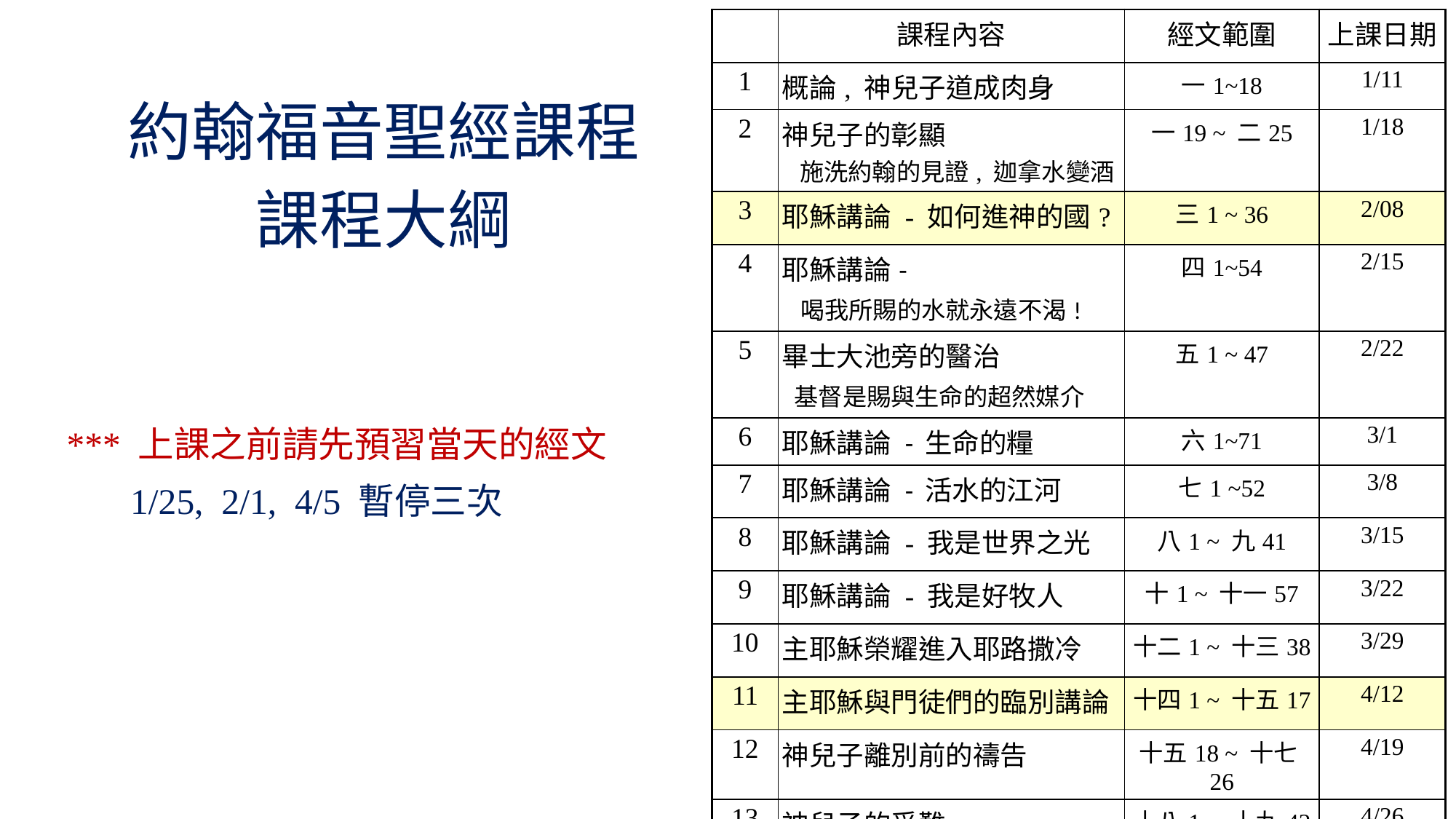

|  | 課程內容 | 經文範圍 | 上課日期 |
| --- | --- | --- | --- |
| 1 | 概論, 神兒子道成肉身 | 一1~18 | 1/11 |
| 2 | 神兒子的彰顯 施洗約翰的見證, 迦拿水變酒 | 一19 ~ 二25 | 1/18 |
| 3 | 耶穌講論 - 如何進神的國? | 三1 ~ 36 | 2/08 |
| 4 | 耶穌講論- 喝我所賜的水就永遠不渴! | 四1~54 | 2/15 |
| 5 | 畢士大池旁的醫治 基督是賜與生命的超然媒介 | 五1 ~ 47 | 2/22 |
| 6 | 耶穌講論 - 生命的糧 | 六1~71 | 3/1 |
| 7 | 耶穌講論 - 活水的江河 | 七1 ~52 | 3/8 |
| 8 | 耶穌講論 - 我是世界之光 | 八1 ~ 九41 | 3/15 |
| 9 | 耶穌講論 - 我是好牧人 | 十1 ~ 十一57 | 3/22 |
| 10 | 主耶穌榮耀進入耶路撒冷 | 十二1 ~ 十三38 | 3/29 |
| 11 | 主耶穌與門徒們的臨別講論 | 十四1 ~ 十五17 | 4/12 |
| 12 | 神兒子離別前的禱告 | 十五18 ~ 十七26 | 4/19 |
| 13 | 神兒子的受難 | 十八1 ~ 十九42 | 4/26 |
| 14 | 神兒子的復活 | 廿1 ~ 廿一25 | 5/3 |
# 約翰福音聖經課程 課程大綱
*** 上課之前請先預習當天的經文
       1/25,  2/1,  4/5 暫停三次